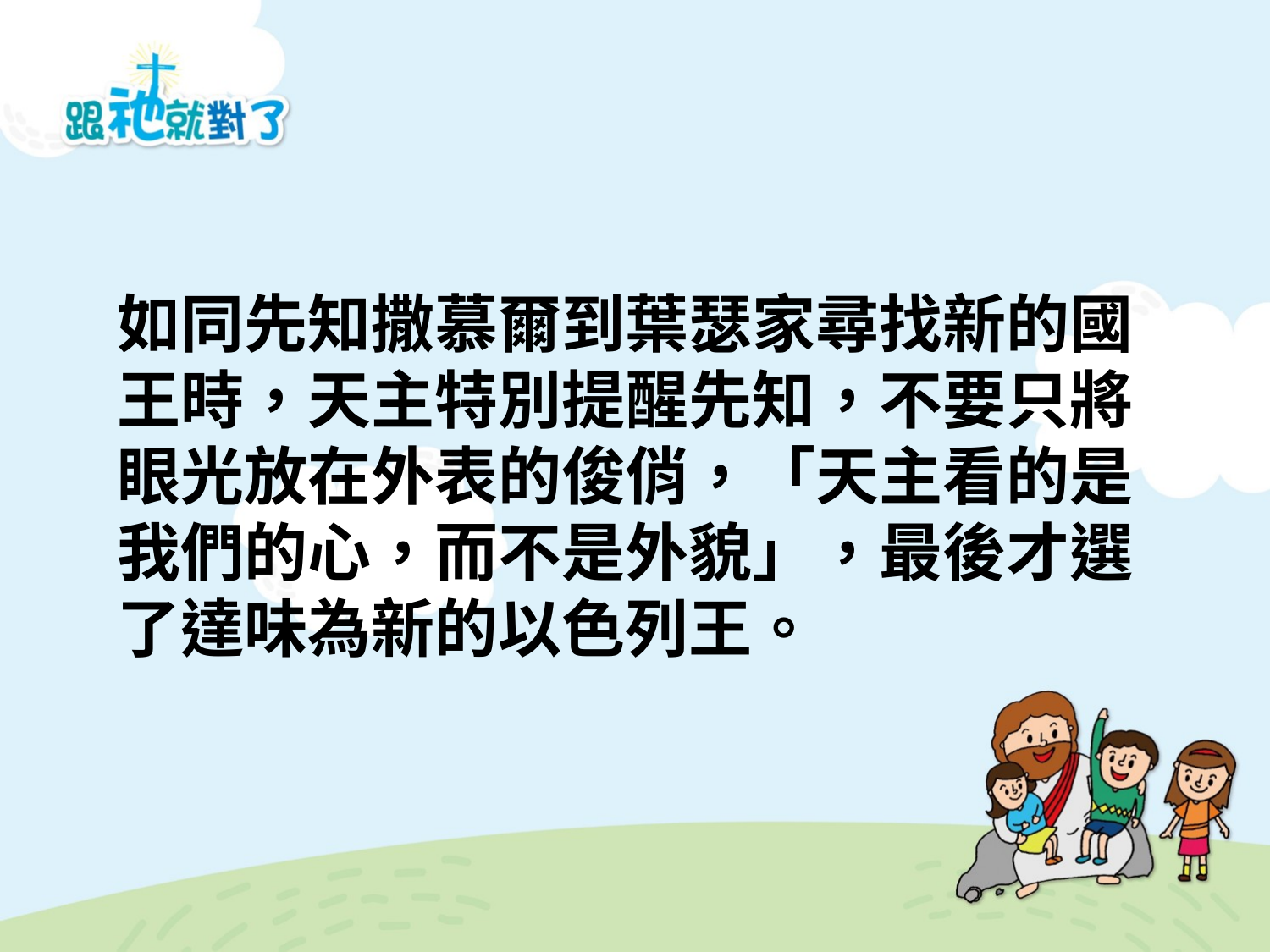

如同先知撒慕爾到葉瑟家尋找新的國王時，天主特別提醒先知，不要只將眼光放在外表的俊俏，「天主看的是我們的心，而不是外貌」，最後才選了達味為新的以色列王。